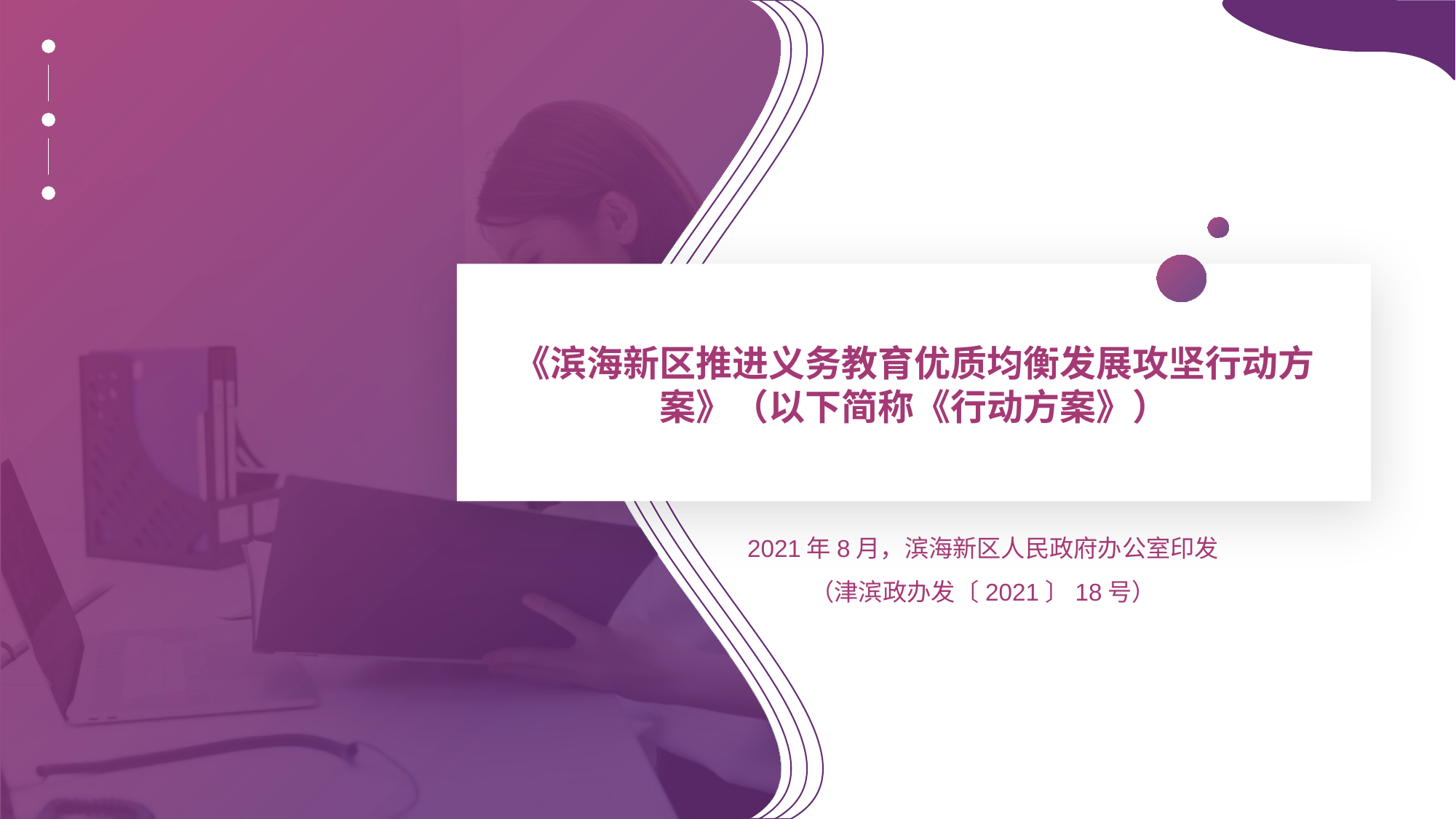

《滨海新区推进义务教育优质均衡发展攻坚行动方案》（以下简称《行动方案》）
2021年8月，滨海新区人民政府办公室印发
（津滨政办发〔2021〕18号）
1PPT.COM